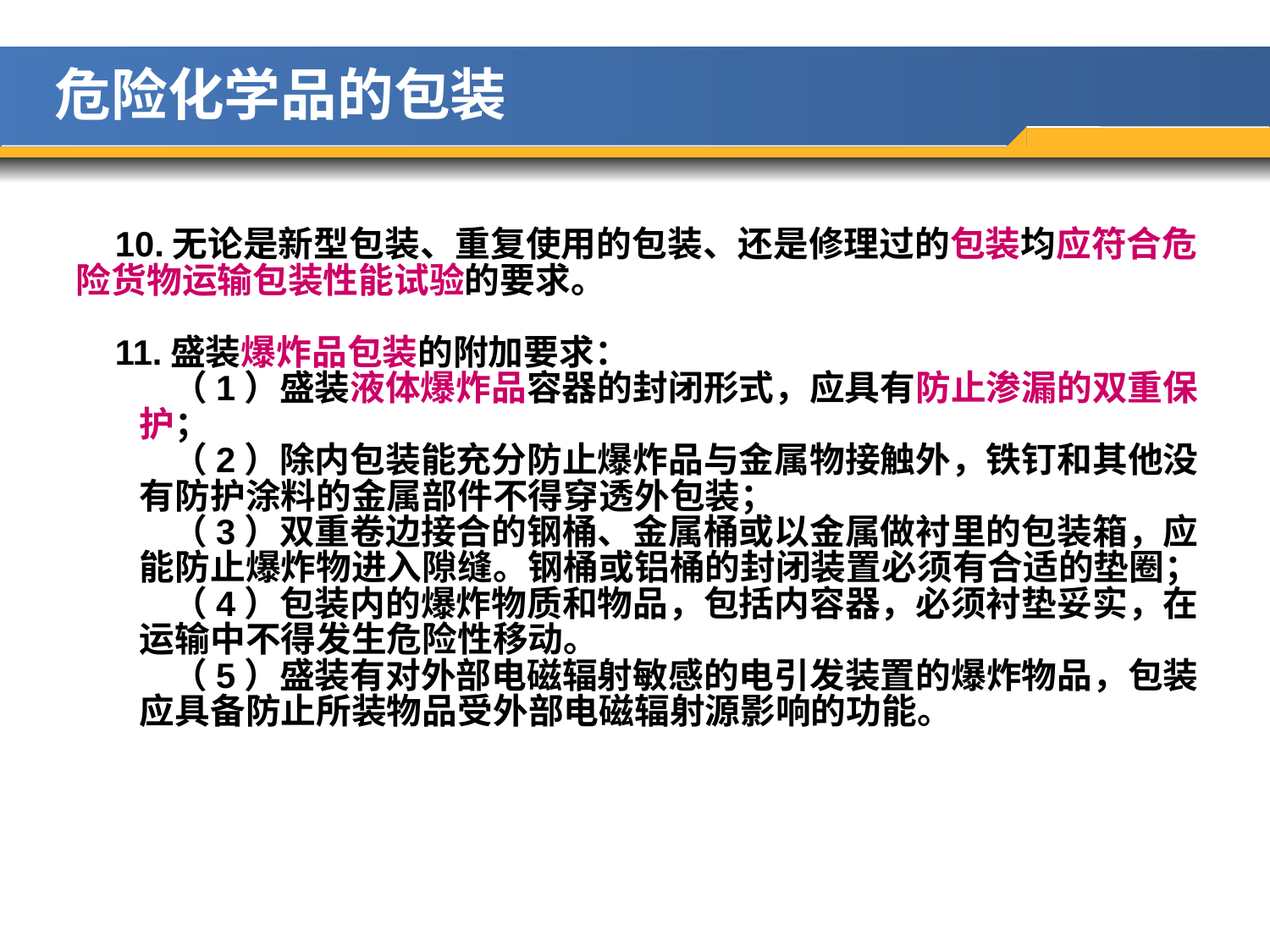

危险化学品的包装

    10.无论是新型包装、重复使用的包装、还是修理过的包装均应符合危险货物运输包装性能试验的要求。

    11.盛装爆炸品包装的附加要求：
   （1）盛装液体爆炸品容器的封闭形式，应具有防止渗漏的双重保护；
   （2）除内包装能充分防止爆炸品与金属物接触外，铁钉和其他没有防护涂料的金属部件不得穿透外包装；
   （3）双重卷边接合的钢桶、金属桶或以金属做衬里的包装箱，应能防止爆炸物进入隙缝。钢桶或铝桶的封闭装置必须有合适的垫圈；
   （4）包装内的爆炸物质和物品，包括内容器，必须衬垫妥实，在运输中不得发生危险性移动。
   （5）盛装有对外部电磁辐射敏感的电引发装置的爆炸物品，包装应具备防止所装物品受外部电磁辐射源影响的功能。